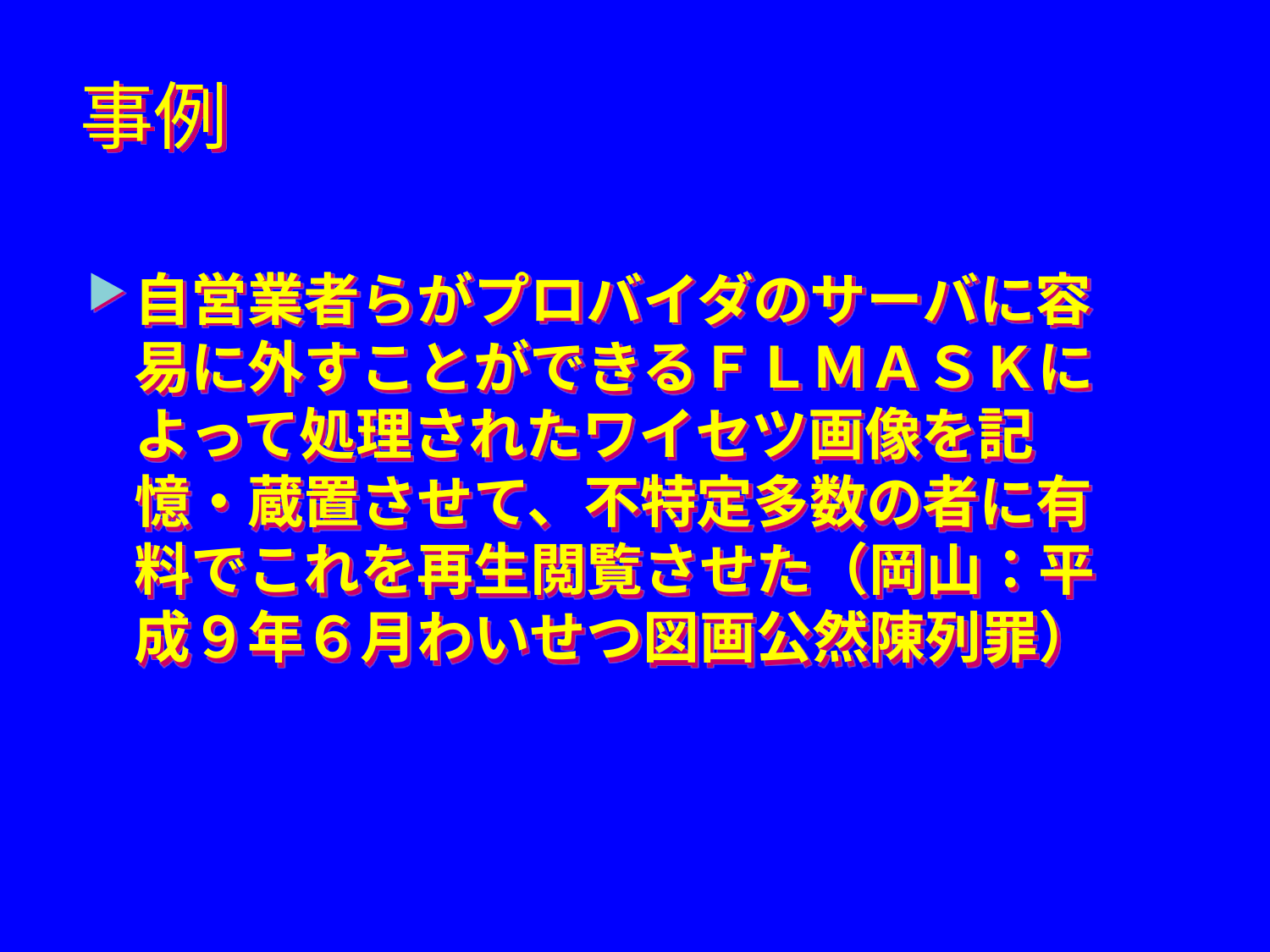

# 事例
自営業者らがプロバイダのサーバに容易に外すことができるＦＬＭＡＳＫによって処理されたワイセツ画像を記憶・蔵置させて、不特定多数の者に有料でこれを再生閲覧させた（岡山：平成９年６月わいせつ図画公然陳列罪）